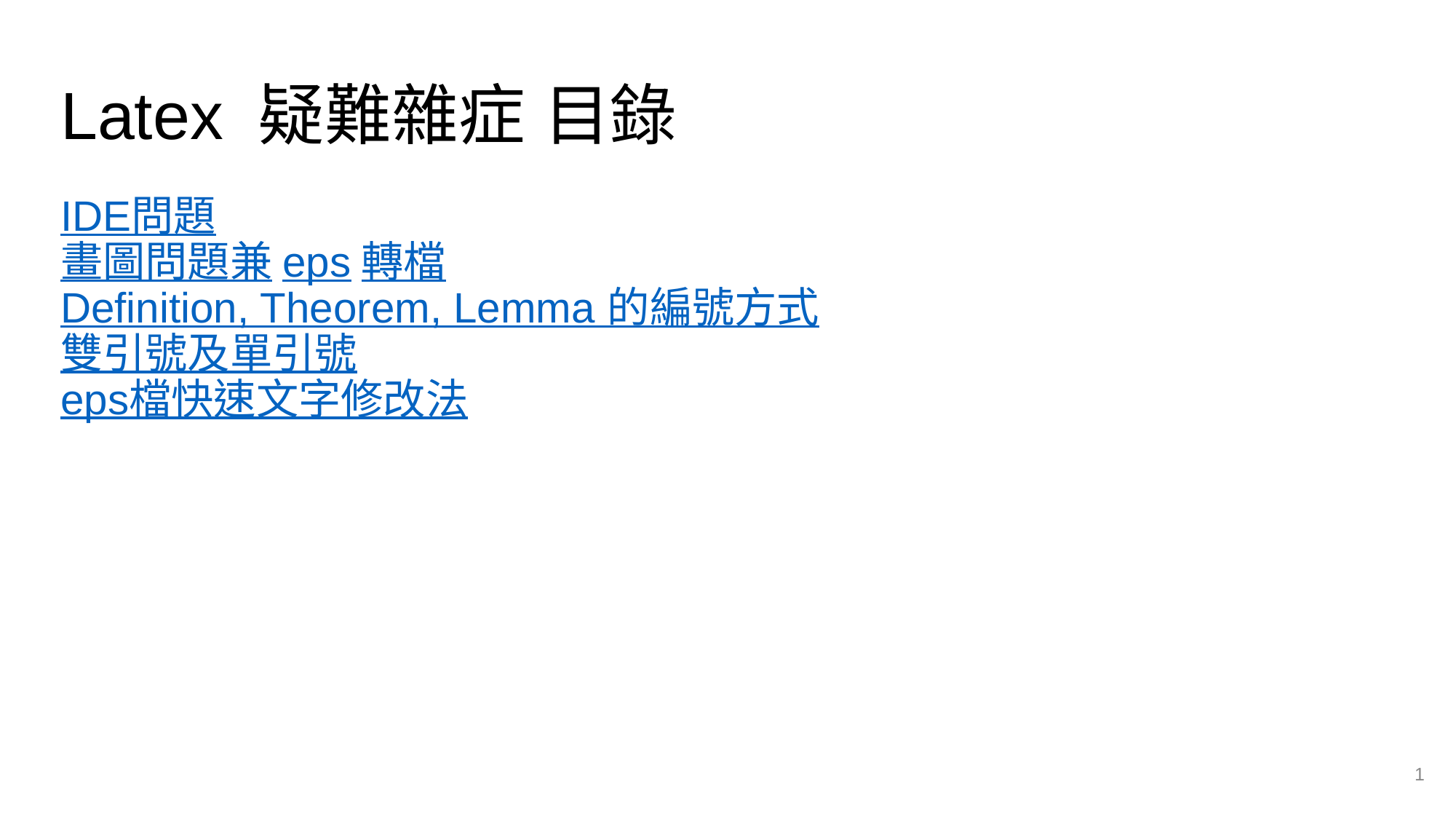

# Latex 疑難雜症 目錄
IDE問題
畫圖問題兼eps轉檔
Definition, Theorem, Lemma 的編號方式
雙引號及單引號
eps檔快速文字修改法

1